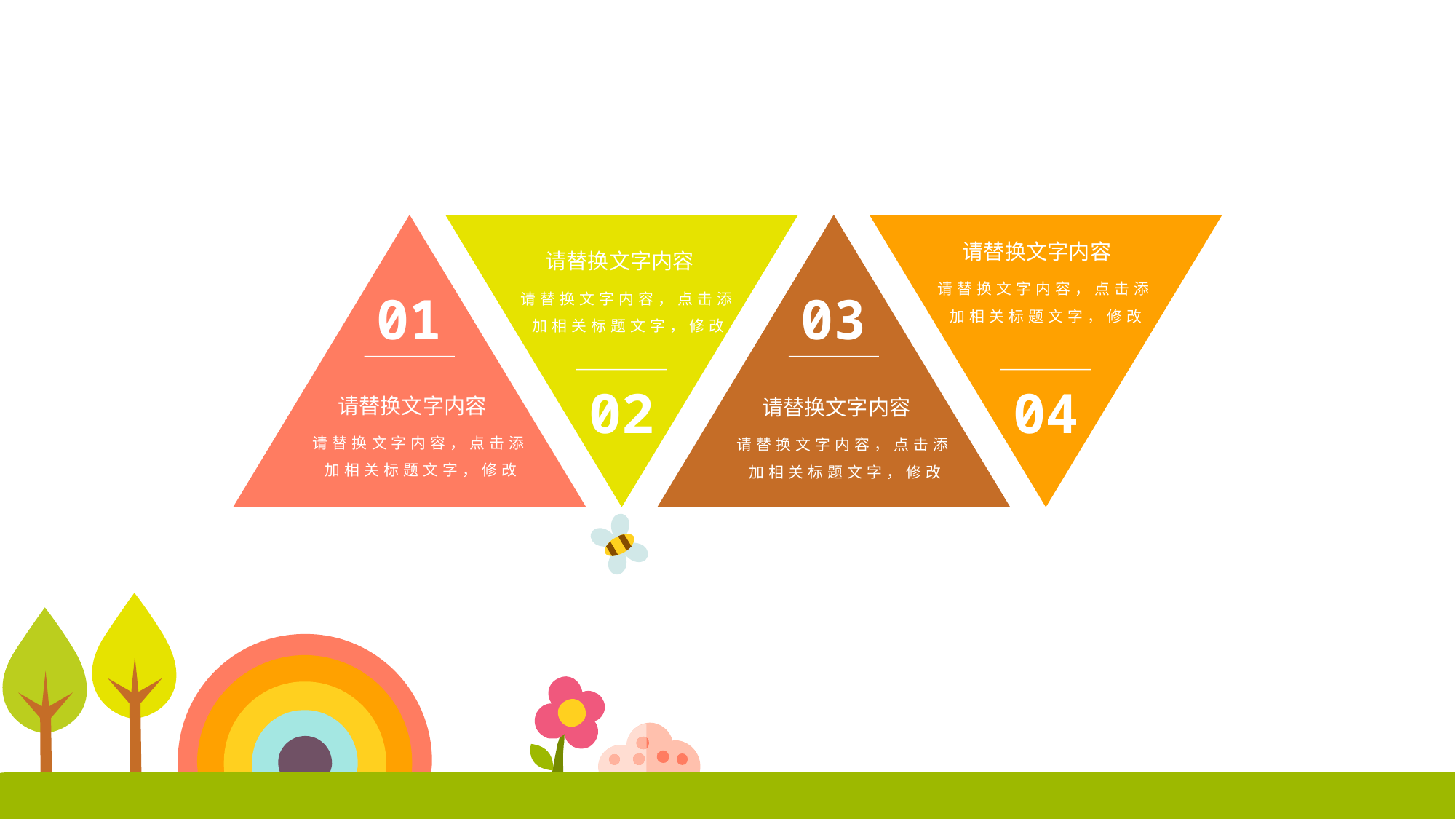

01
03

02
04
请替换文字内容
请替换文字内容，点击添加相关标题文字，修改
请替换文字内容
请替换文字内容，点击添加相关标题文字，修改
请替换文字内容
请替换文字内容，点击添加相关标题文字，修改
请替换文字内容
请替换文字内容，点击添加相关标题文字，修改